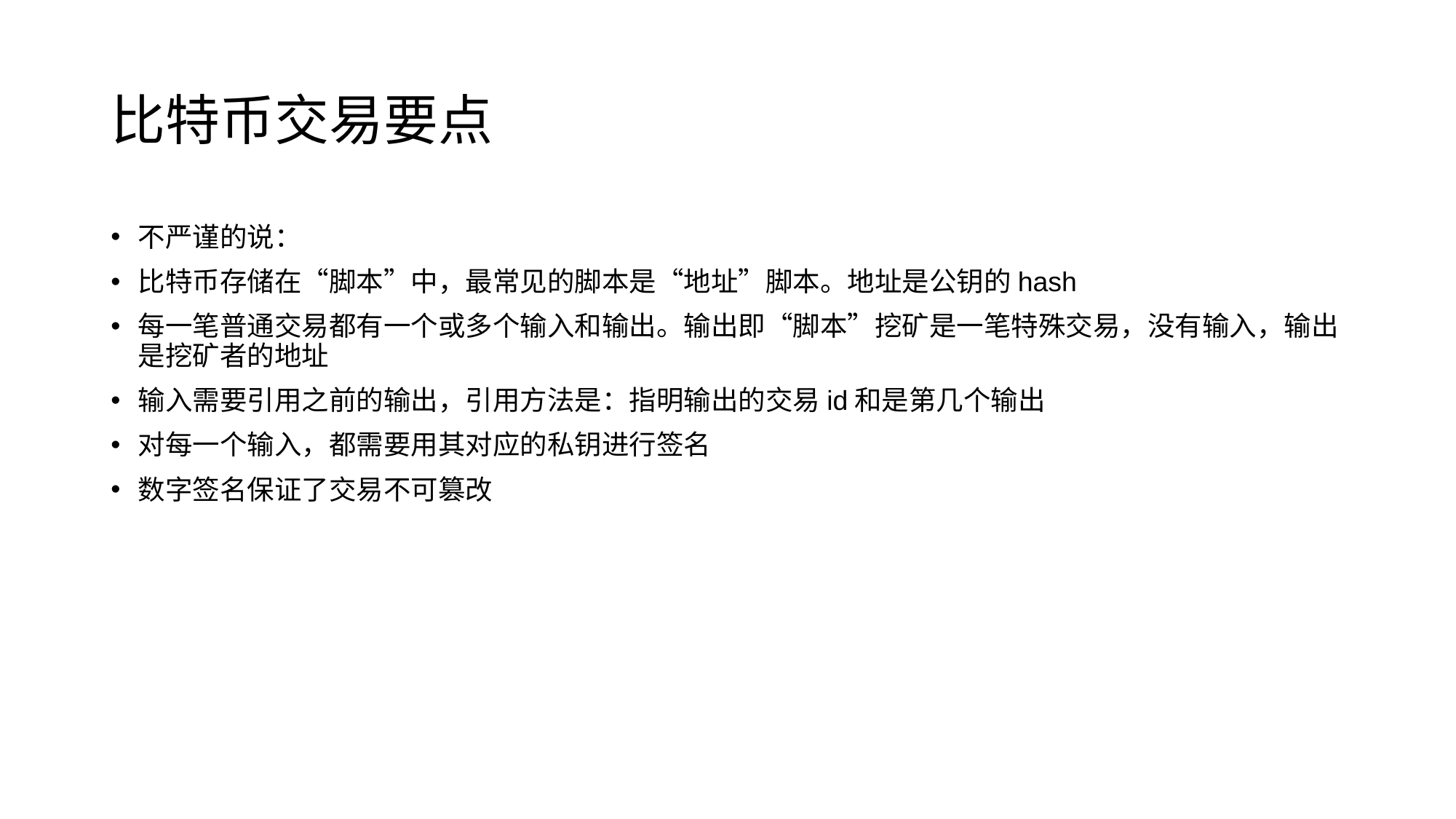

# 比特币交易要点
不严谨的说：
比特币存储在“脚本”中，最常见的脚本是“地址”脚本。地址是公钥的hash
每一笔普通交易都有一个或多个输入和输出。输出即“脚本”挖矿是一笔特殊交易，没有输入，输出是挖矿者的地址
输入需要引用之前的输出，引用方法是：指明输出的交易id和是第几个输出
对每一个输入，都需要用其对应的私钥进行签名
数字签名保证了交易不可篡改